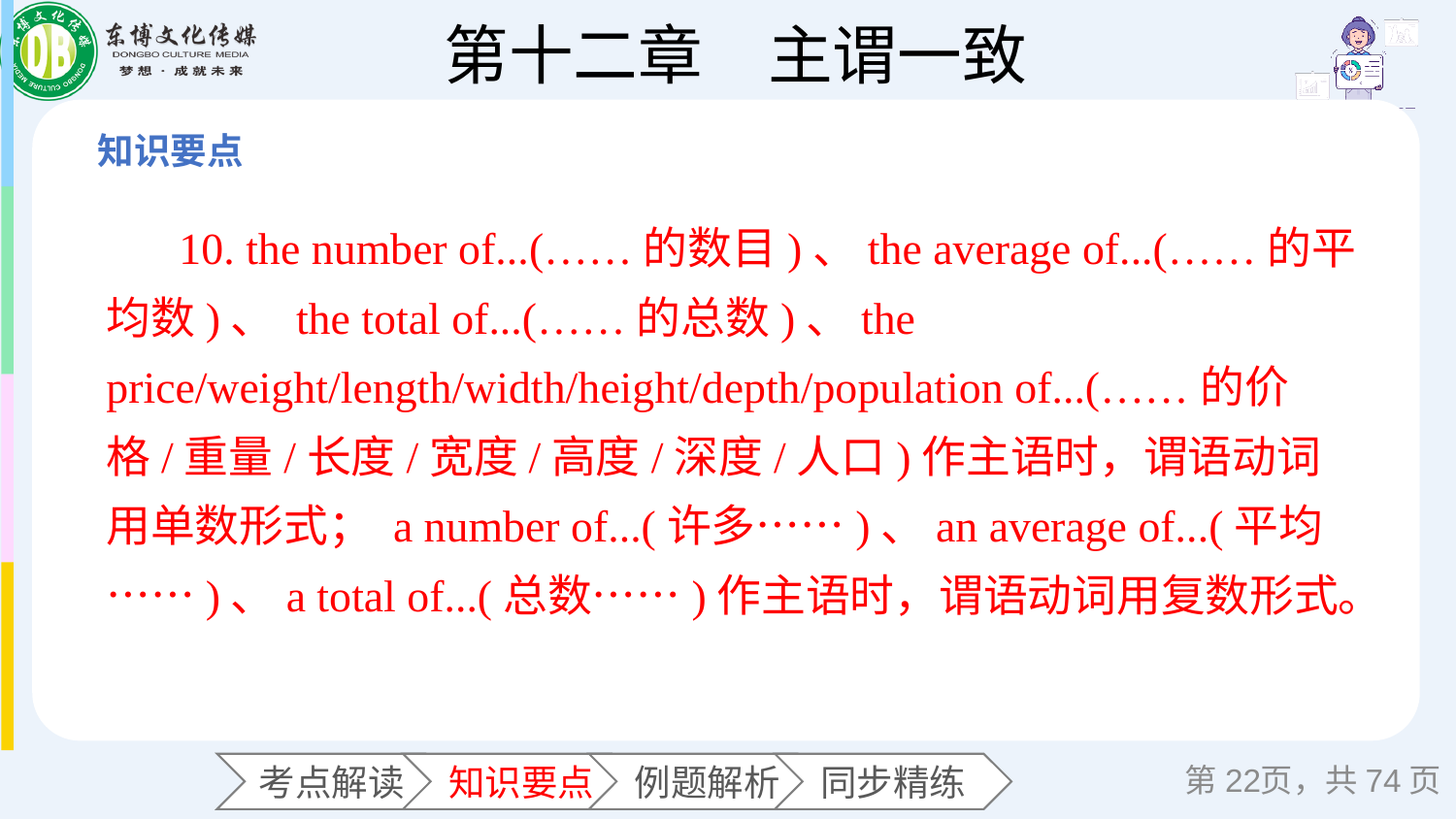

10. the number of...(……的数目)、the average of...(……的平均数)、 the total of...(……的总数)、the price/weight/length/width/height/depth/population of...(……的价格/重量/长度/宽度/高度/深度/人口)作主语时，谓语动词用单数形式； a number of...(许多……)、an average of...(平均……)、a total of...(总数……)作主语时，谓语动词用复数形式。
第22页，共74页